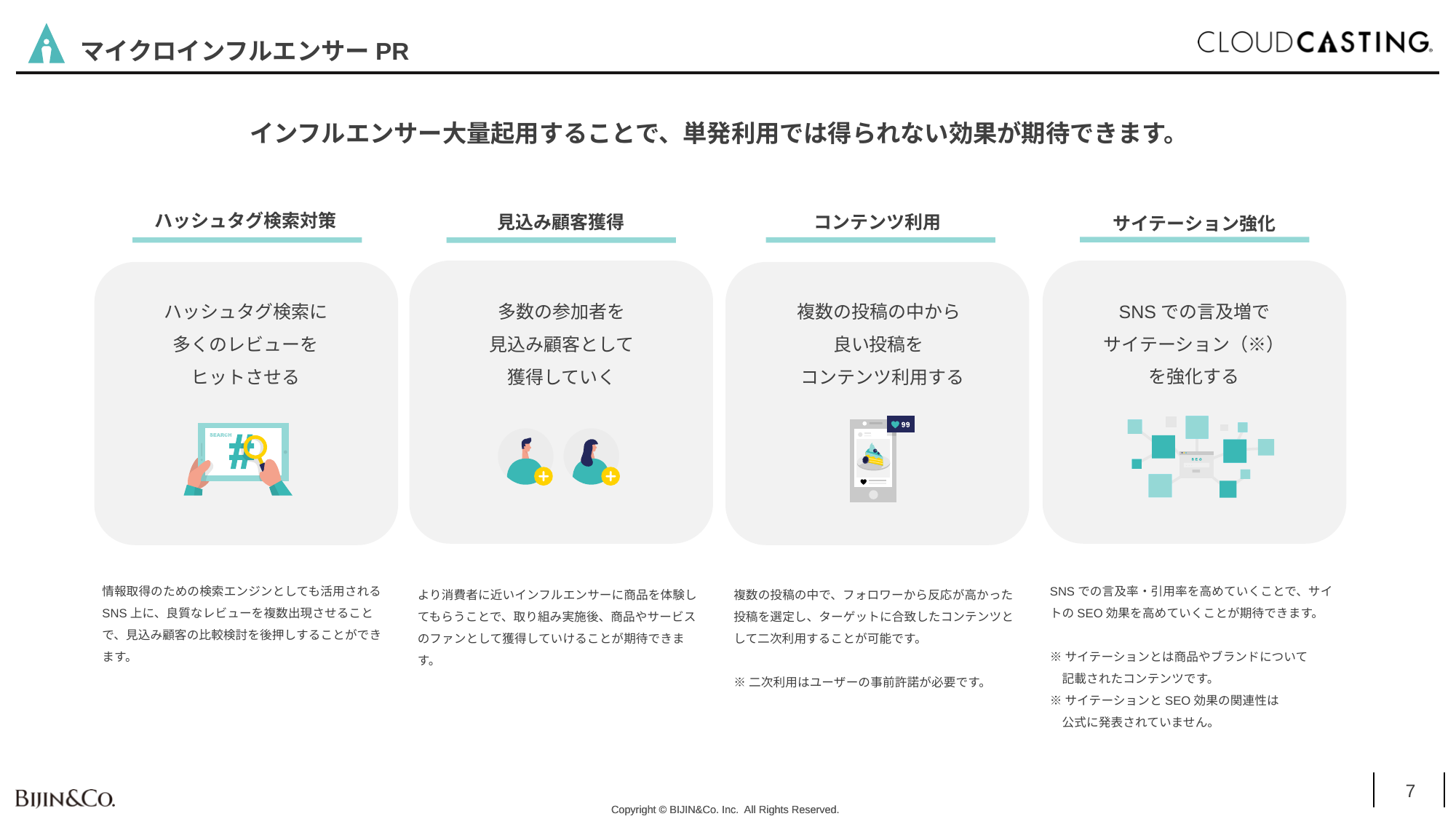

マイクロインフルエンサーPR
インフルエンサー大量起用することで、単発利用では得られない効果が期待できます。
ハッシュタグ検索対策
コンテンツ利用
見込み顧客獲得
サイテーション強化

SNSでの言及増で
サイテーション（※）
を強化する
ハッシュタグ検索に
多くのレビューを
ヒットさせる
多数の参加者を
見込み顧客として
獲得していく
複数の投稿の中から
良い投稿を
 コンテンツ利用する

情報取得のための検索エンジンとしても活用されるSNS上に、良質なレビューを複数出現させることで、見込み顧客の比較検討を後押しすることができます。
SNSでの言及率・引用率を高めていくことで、サイトのSEO効果を高めていくことが期待できます。

※サイテーションとは商品やブランドについて
　記載されたコンテンツです。
※サイテーションとSEO効果の関連性は
　公式に発表されていません。
より消費者に近いインフルエンサーに商品を体験してもらうことで、取り組み実施後、商品やサービスのファンとして獲得していけることが期待できます。
複数の投稿の中で、フォロワーから反応が高かった投稿を選定し、ターゲットに合致したコンテンツとして二次利用することが可能です。

※二次利用はユーザーの事前許諾が必要です。
7